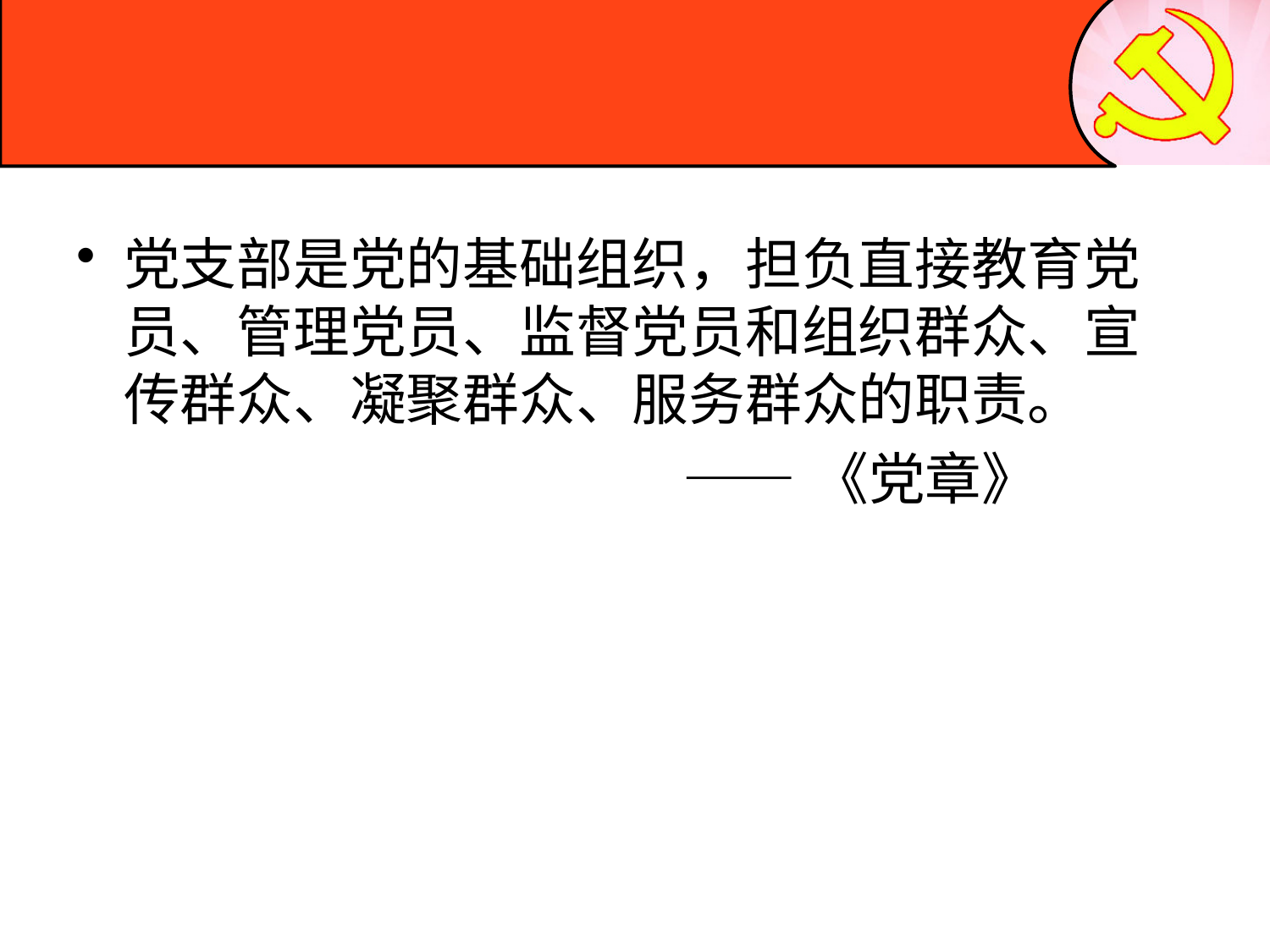

#
党支部是党的基础组织，担负直接教育党员、管理党员、监督党员和组织群众、宣传群众、凝聚群众、服务群众的职责。
                                                ——《党章》